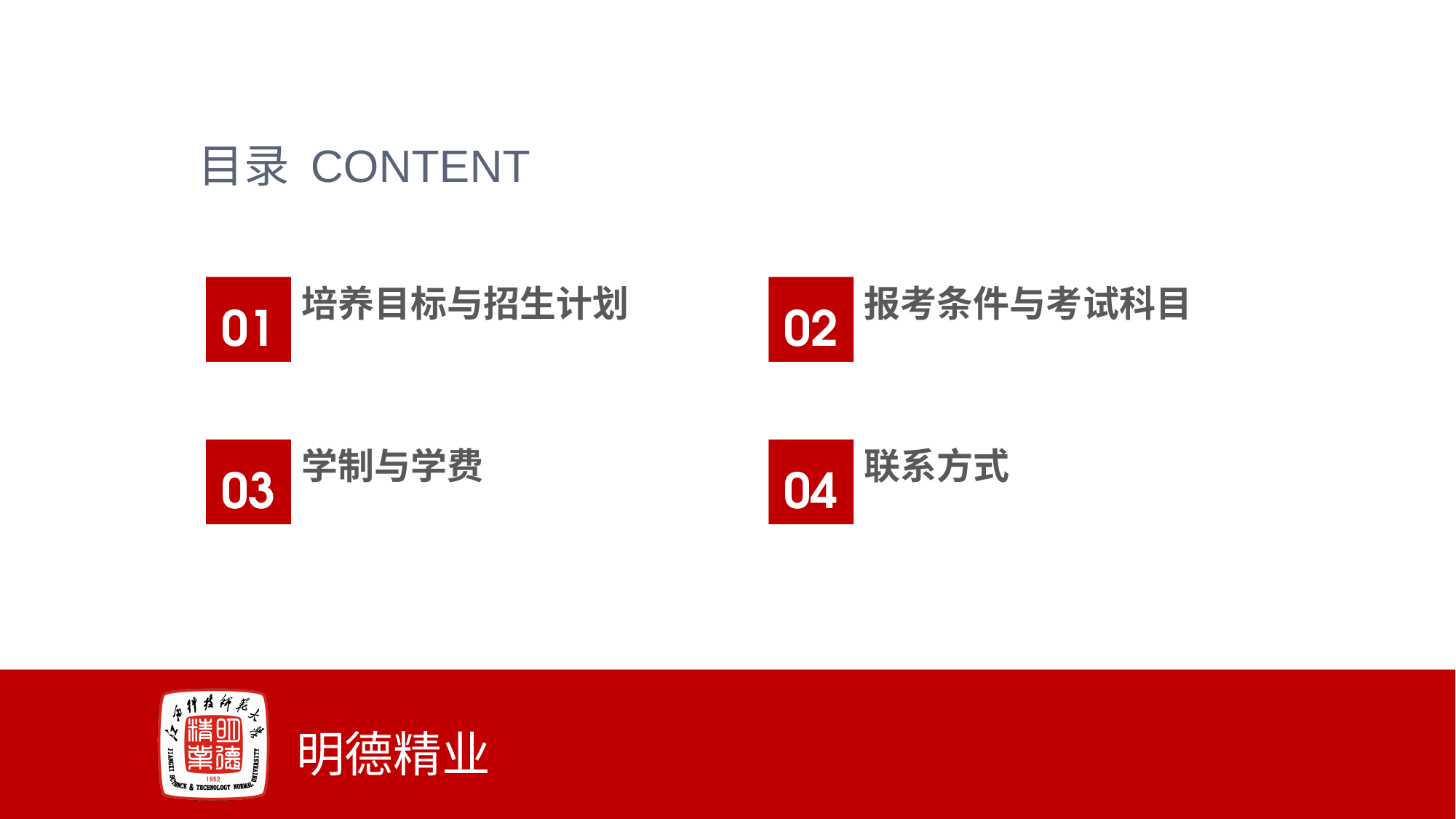

目录 CONTENT
01

培养目标与招生计划
02

报考条件与考试科目
03

学制与学费
04

联系方式